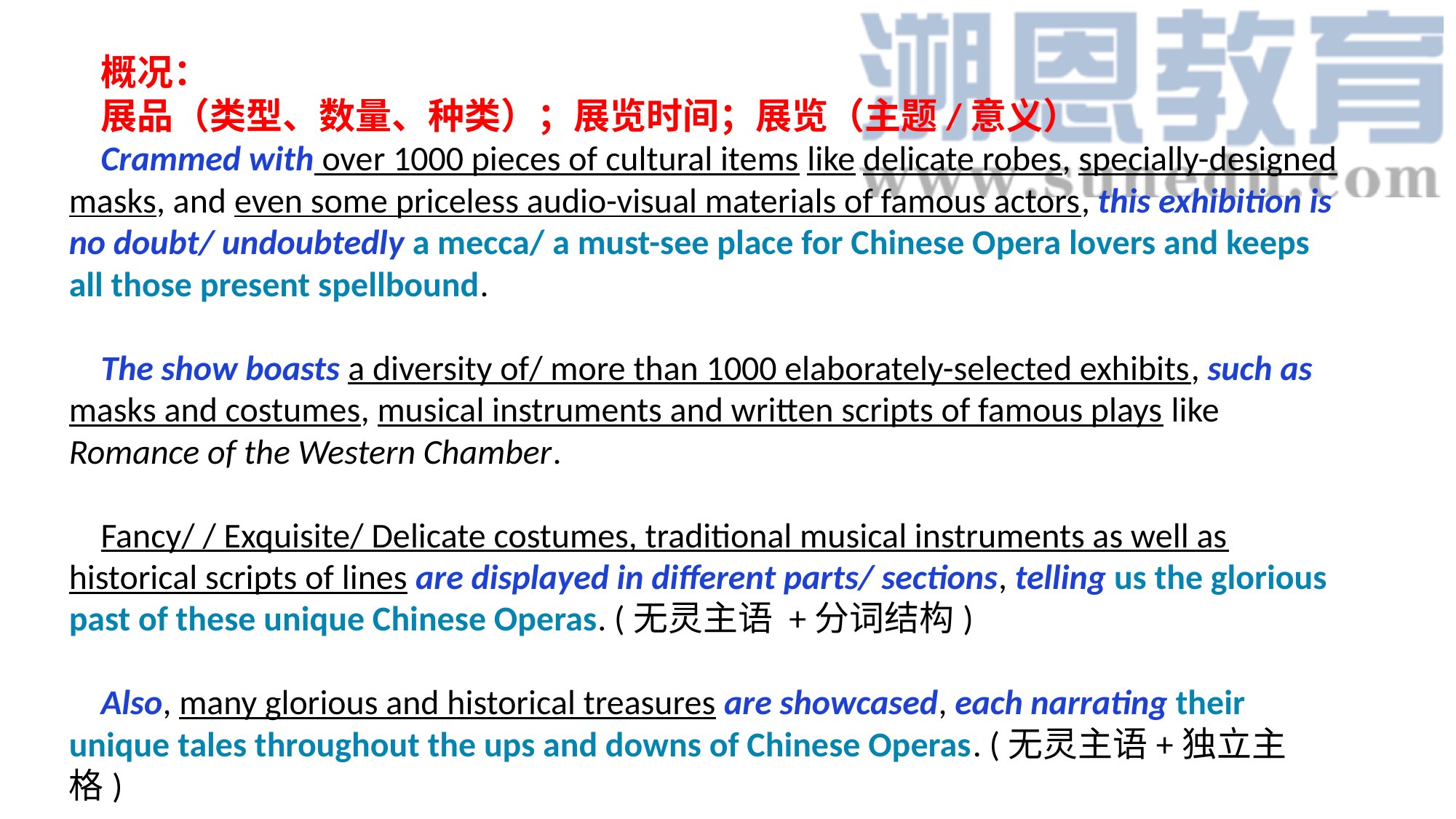

概况：
展品（类型、数量、种类）；展览时间；展览（主题/意义）
Crammed with over 1000 pieces of cultural items like delicate robes, specially-designed masks, and even some priceless audio-visual materials of famous actors, this exhibition is no doubt/ undoubtedly a mecca/ a must-see place for Chinese Opera lovers and keeps all those present spellbound.

The show boasts a diversity of/ more than 1000 elaborately-selected exhibits, such as masks and costumes, musical instruments and written scripts of famous plays like Romance of the Western Chamber.

Fancy/ / Exquisite/ Delicate costumes, traditional musical instruments as well as historical scripts of lines are displayed in different parts/ sections, telling us the glorious past of these unique Chinese Operas. (无灵主语 +分词结构)

Also, many glorious and historical treasures are showcased, each narrating their unique tales throughout the ups and downs of Chinese Operas. (无灵主语+独立主格)